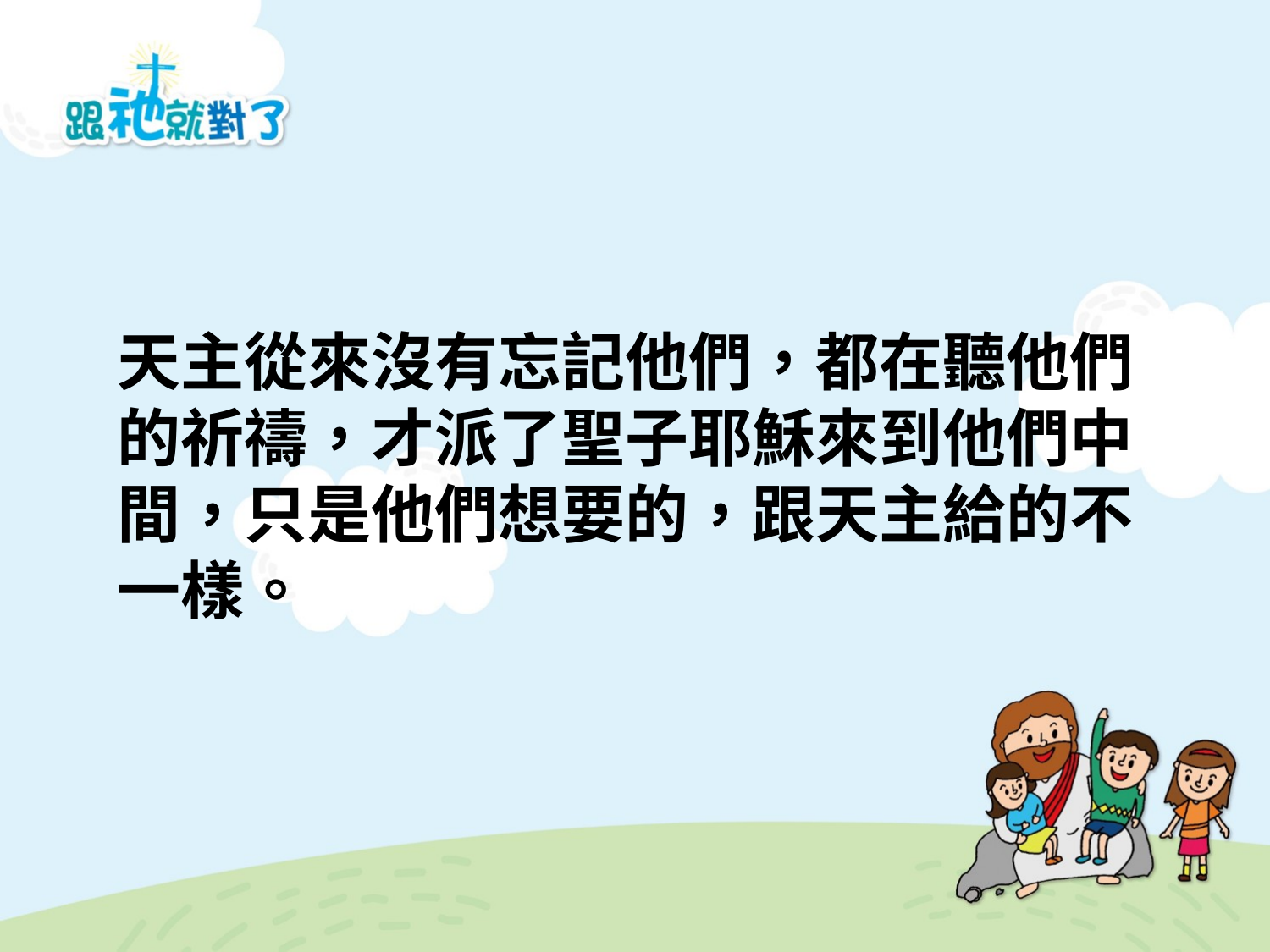

天主從來沒有忘記他們，都在聽他們的祈禱，才派了聖子耶穌來到他們中間，只是他們想要的，跟天主給的不一樣。